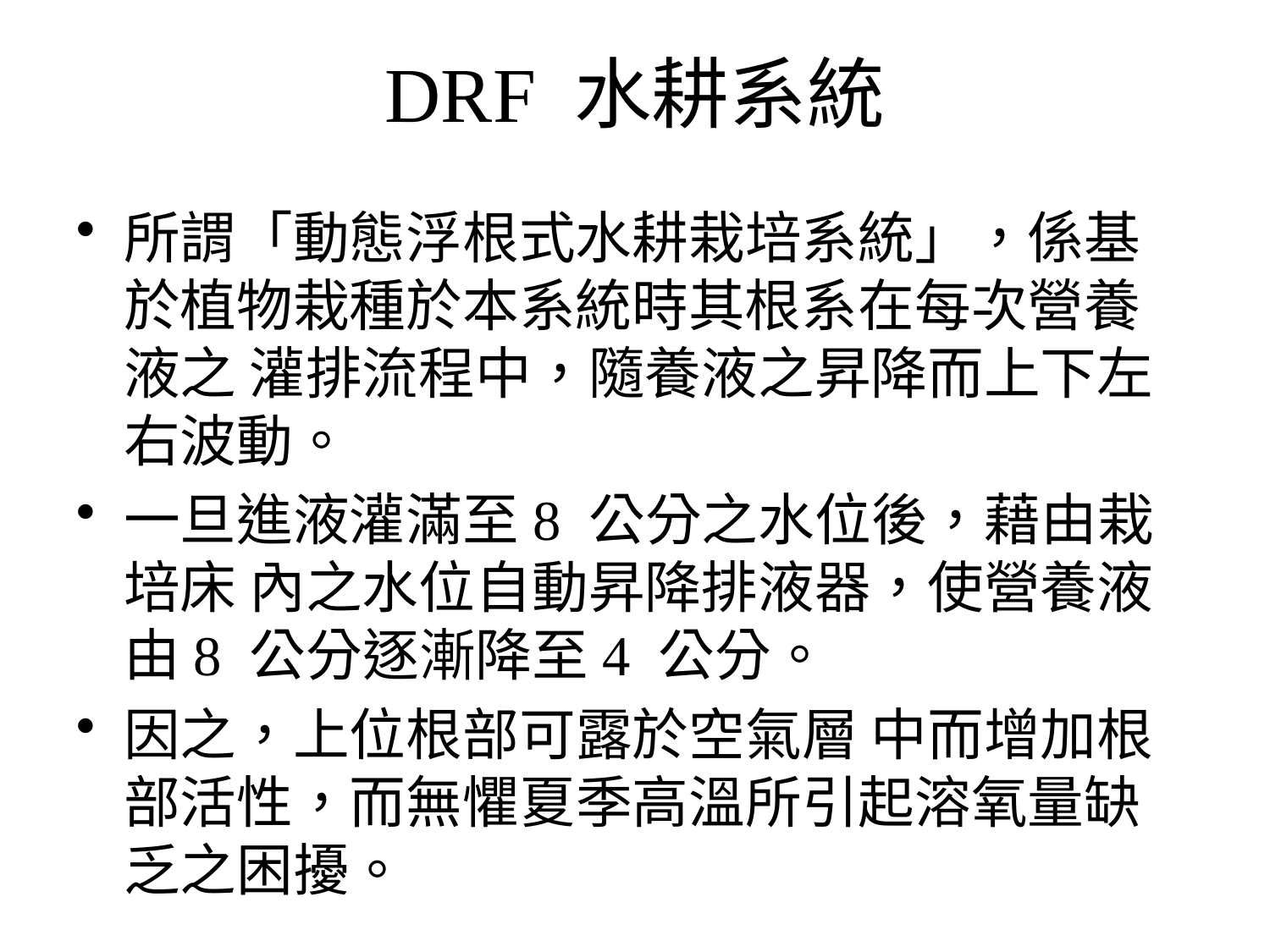

# DRF 水耕系統
所謂「動態浮根式水耕栽培系統」，係基於植物栽種於本系統時其根系在每次營養液之 灌排流程中，隨養液之昇降而上下左右波動。
一旦進液灌滿至8 公分之水位後，藉由栽培床 內之水位自動昇降排液器，使營養液由8 公分逐漸降至4 公分。
因之，上位根部可露於空氣層 中而增加根部活性，而無懼夏季高溫所引起溶氧量缺乏之困擾。